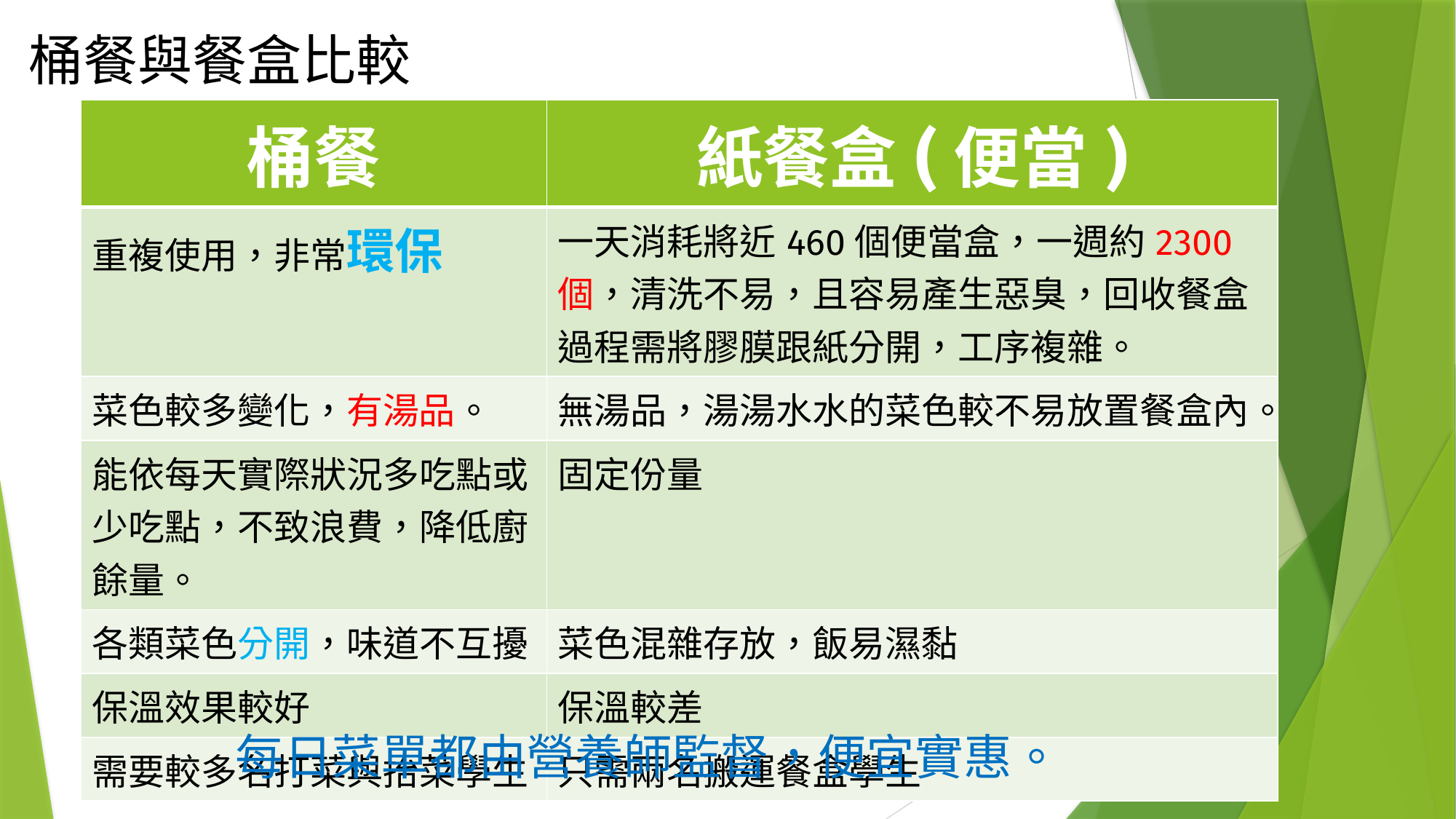

# 桶餐與餐盒比較
| 桶餐 | 紙餐盒(便當) |
| --- | --- |
| 重複使用，非常環保 | 一天消耗將近460個便當盒，一週約2300個，清洗不易，且容易產生惡臭，回收餐盒過程需將膠膜跟紙分開，工序複雜。 |
| 菜色較多變化，有湯品。 | 無湯品，湯湯水水的菜色較不易放置餐盒內。 |
| 能依每天實際狀況多吃點或少吃點，不致浪費，降低廚餘量。 | 固定份量 |
| 各類菜色分開，味道不互擾 | 菜色混雜存放，飯易濕黏 |
| 保溫效果較好 | 保溫較差 |
| 需要較多名打菜與抬菜學生 | 只需兩名搬運餐盒學生 |
每日菜單都由營養師監督，便宜實惠。